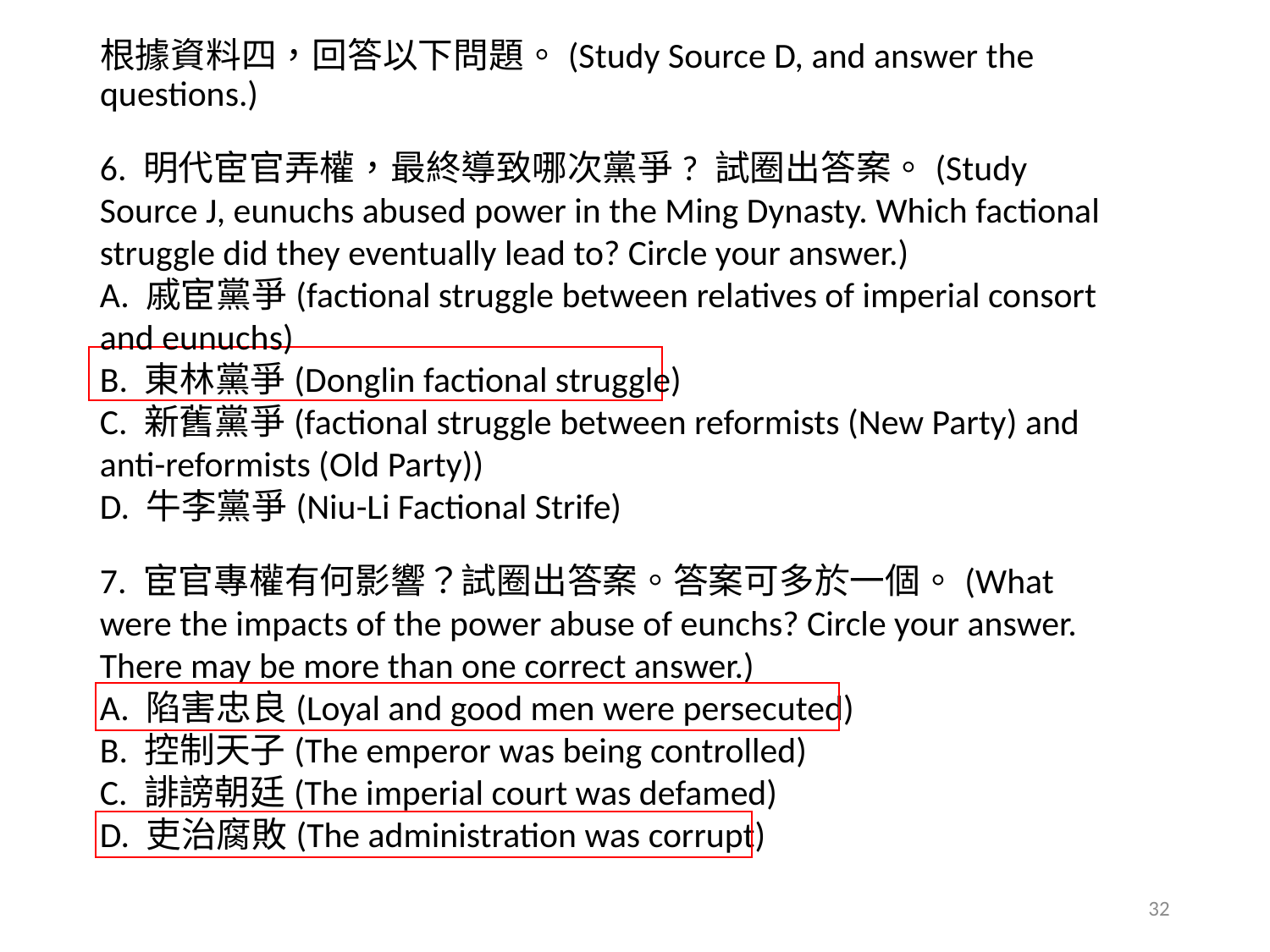

根據資料四，回答以下問題。(Study Source D, and answer the questions.)

6. 明代宦官弄權，最終導致哪次黨爭? 試圈出答案。(Study Source J, eunuchs abused power in the Ming Dynasty. Which factional struggle did they eventually lead to? Circle your answer.)
A. 戚宦黨爭(factional struggle between relatives of imperial consort and eunuchs)
B. 東林黨爭(Donglin factional struggle)
C. 新舊黨爭(factional struggle between reformists (New Party) and anti-reformists (Old Party))
D. 牛李黨爭(Niu-Li Factional Strife)

7. 宦官專權有何影響？試圈出答案。答案可多於一個。(What were the impacts of the power abuse of eunchs? Circle your answer. There may be more than one correct answer.)
A. 陷害忠良(Loyal and good men were persecuted)
B. 控制天子(The emperor was being controlled)
C. 誹謗朝廷(The imperial court was defamed)
D. 吏治腐敗(The administration was corrupt)

32